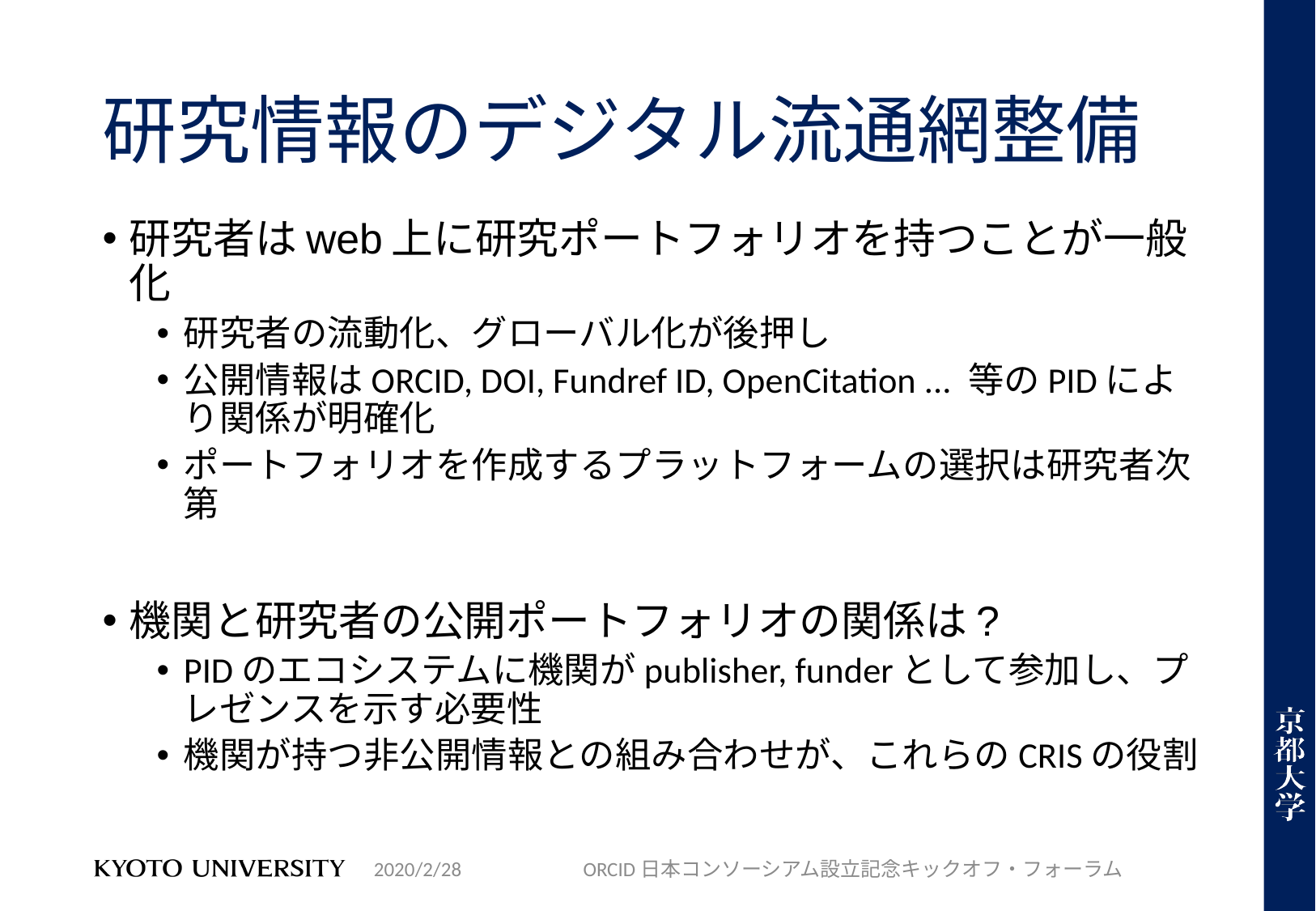

# 研究情報のデジタル流通網整備
研究者はweb上に研究ポートフォリオを持つことが一般化
研究者の流動化、グローバル化が後押し
公開情報はORCID, DOI, Fundref ID, OpenCitation ... 等のPIDにより関係が明確化
ポートフォリオを作成するプラットフォームの選択は研究者次第

機関と研究者の公開ポートフォリオの関係は?
PIDのエコシステムに機関がpublisher, funderとして参加し、プレゼンスを示す必要性
機関が持つ非公開情報との組み合わせが、これらのCRISの役割
2020/2/28
ORCID日本コンソーシアム設立記念キックオフ・フォーラム